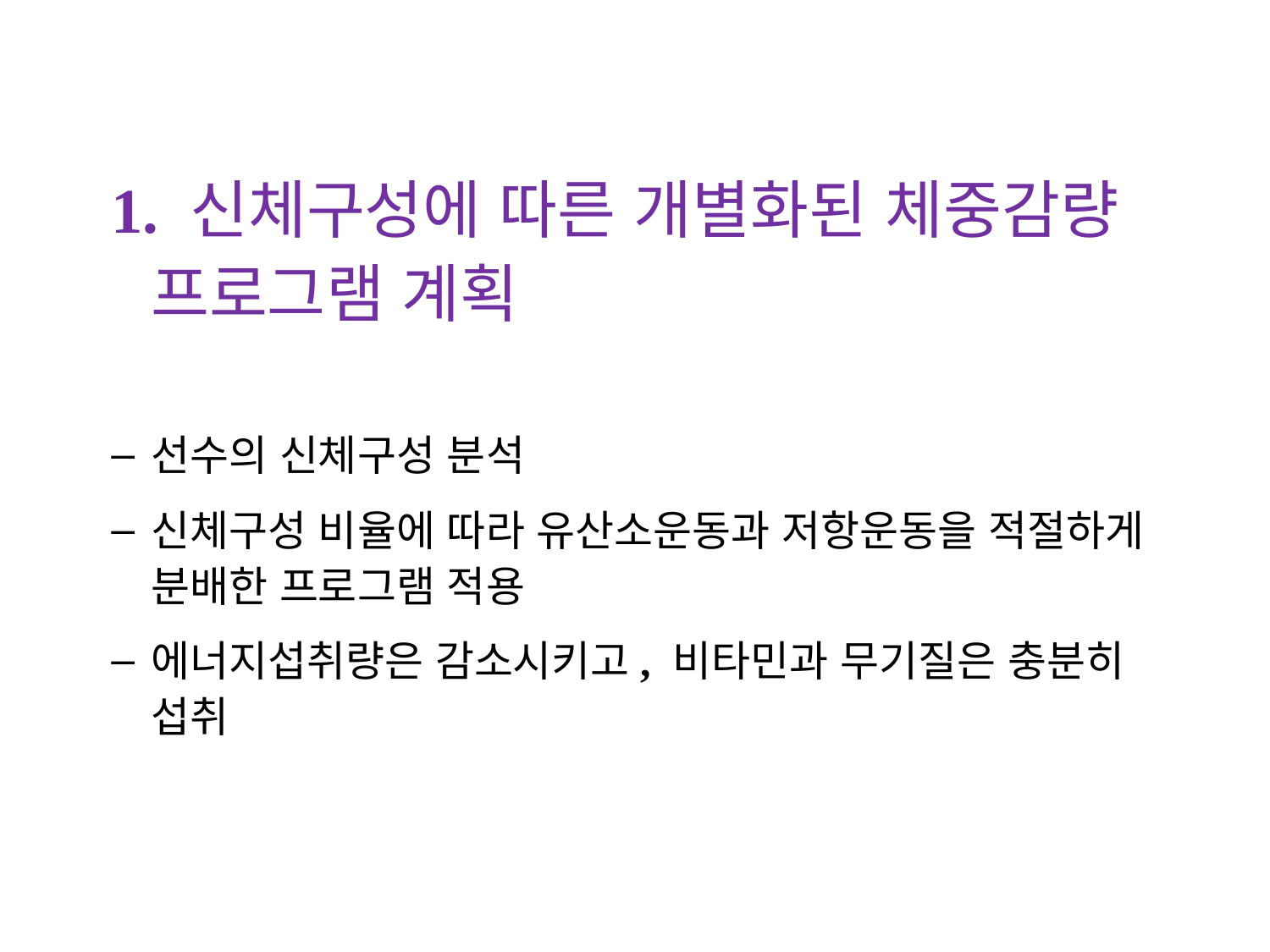

1. 신체구성에 따른 개별화된 체중감량 프로그램 계획

선수의 신체구성 분석
신체구성 비율에 따라 유산소운동과 저항운동을 적절하게 분배한 프로그램 적용
에너지섭취량은 감소시키고, 비타민과 무기질은 충분히 섭취